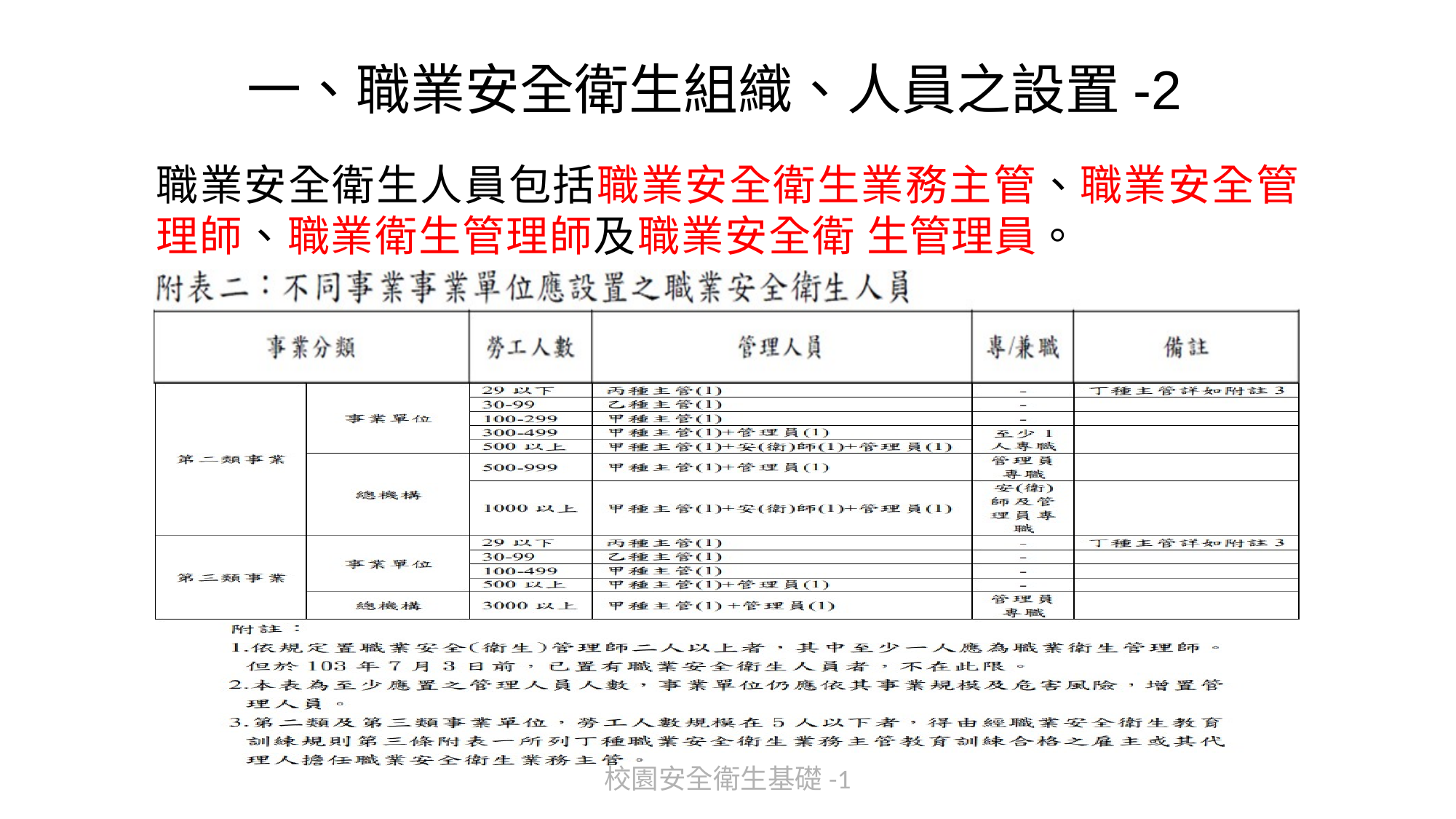

# 一、職業安全衛生組織、人員之設置-2
職業安全衛生人員包括職業安全衛生業務主管、職業安全管理師、職業衛生管理師及職業安全衛 生管理員。

校園安全衛生基礎-1
52